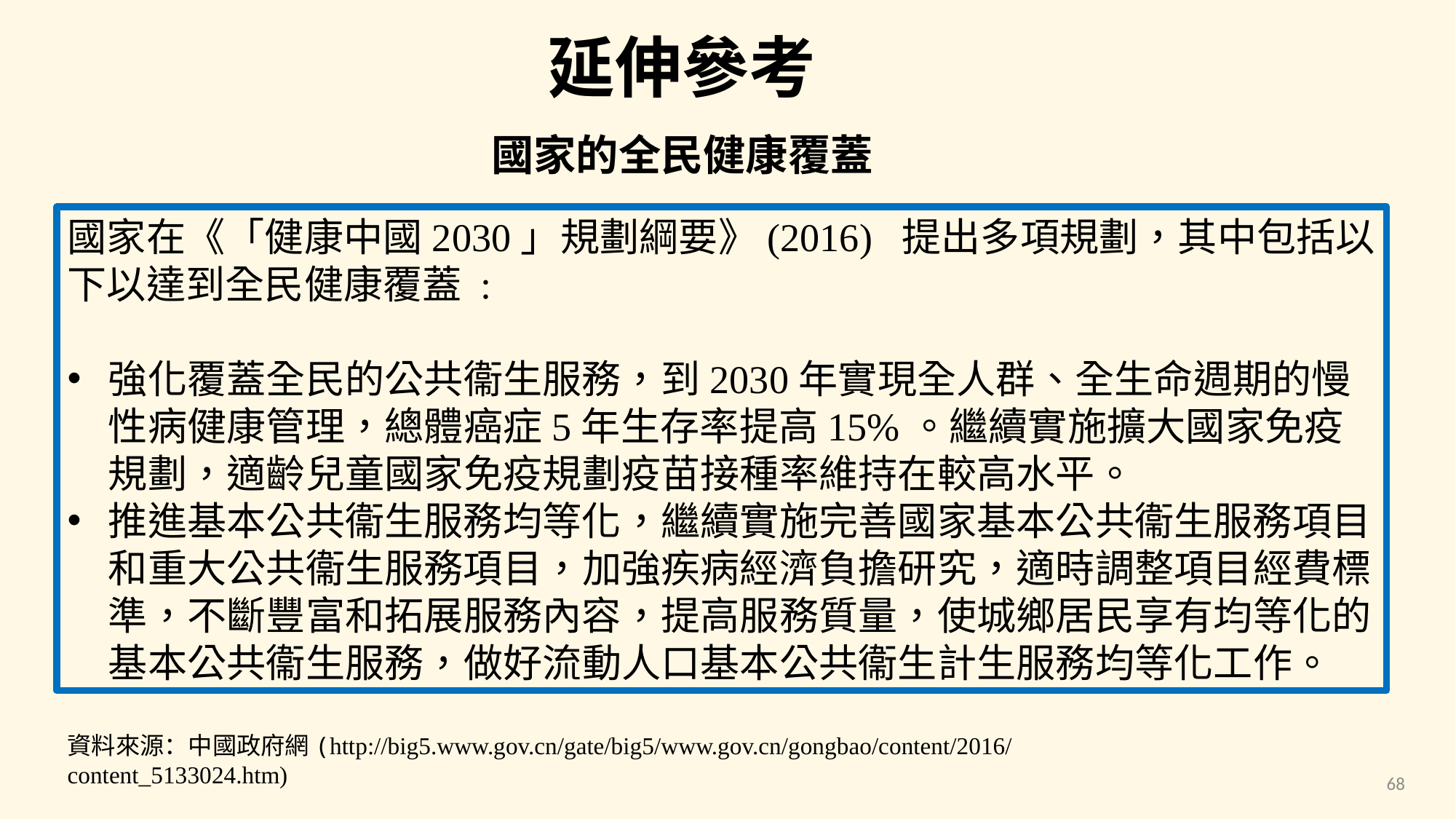

# 延伸參考
國家的全民健康覆蓋
國家在《「健康中國2030」規劃綱要》(2016)  提出多項規劃，其中包括以下以達到全民健康覆蓋 :

強化覆蓋全民的公共衞生服務，到2030年實現全人群、全生命週期的慢性病健康管理，總體癌症5年生存率提高15%。繼續實施擴大國家免疫規劃，適齡兒童國家免疫規劃疫苗接種率維持在較高水平。
推進基本公共衞生服務均等化，繼續實施完善國家基本公共衞生服務項目和重大公共衞生服務項目，加強疾病經濟負擔研究，適時調整項目經費標準，不斷豐富和拓展服務內容，提高服務質量，使城鄉居民享有均等化的基本公共衞生服務，做好流動人口基本公共衞生計生服務均等化工作。
資料來源：中國政府網(http://big5.www.gov.cn/gate/big5/www.gov.cn/gongbao/content/2016/content_5133024.htm)